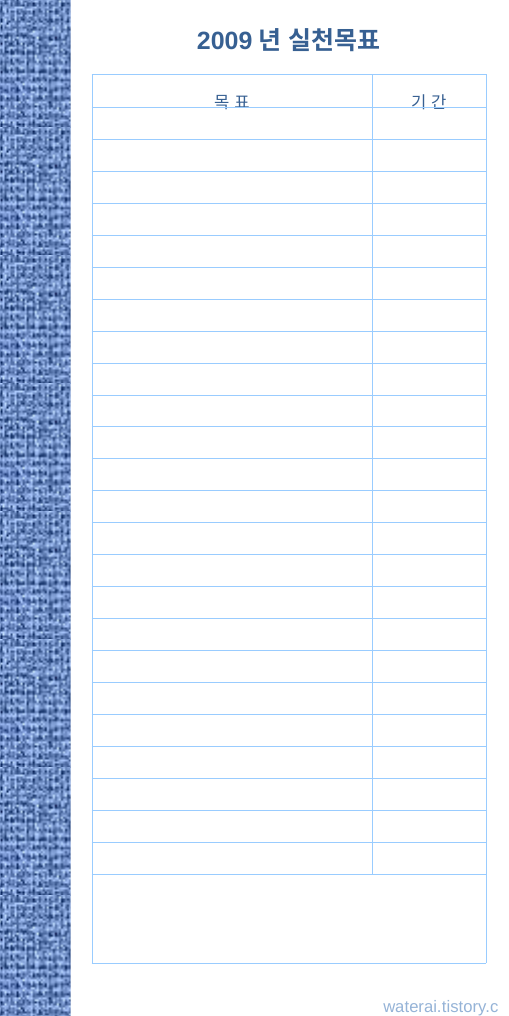

2009년 실천목표
| 목 표 | 기 간 |
| --- | --- |
|  |  |
|  |  |
|  |  |
|  |  |
|  |  |
|  |  |
|  |  |
|  |  |
|  |  |
|  |  |
|  |  |
|  |  |
|  |  |
|  |  |
|  |  |
|  |  |
|  |  |
|  |  |
|  |  |
|  |  |
|  |  |
|  |  |
|  |  |
|  |  |
|  |  |
waterai.tistory.com